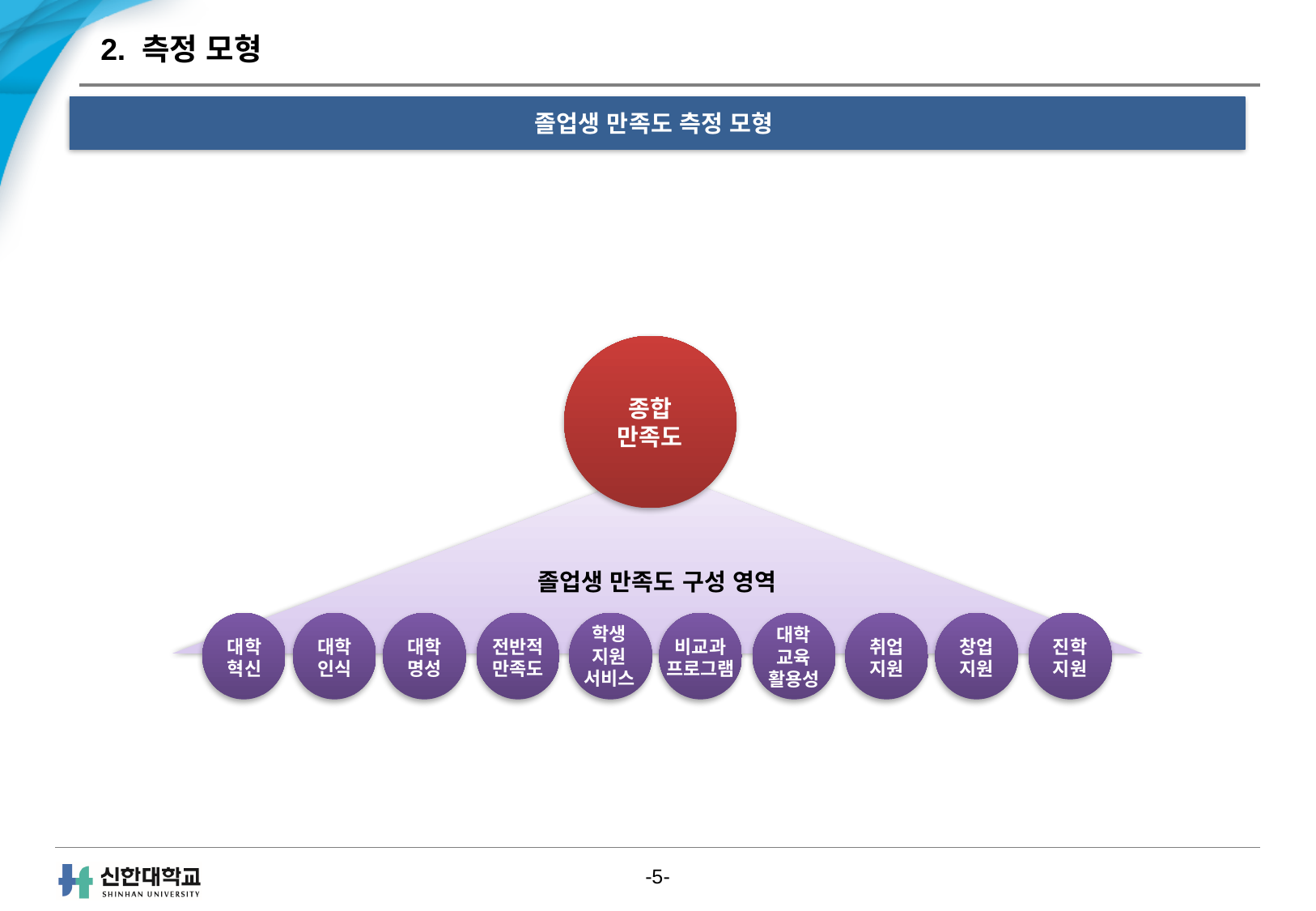

# 2. 측정 모형

졸업생 만족도 측정 모형
종합
만족도
졸업생 만족도 구성 영역

학생
지원
서비스
대학
교육
활용성
대학
혁신
대학
인식
대학
명성
전반적
만족도
비교과
프로그램
취업
지원
창업
지원
진학
지원
-5-